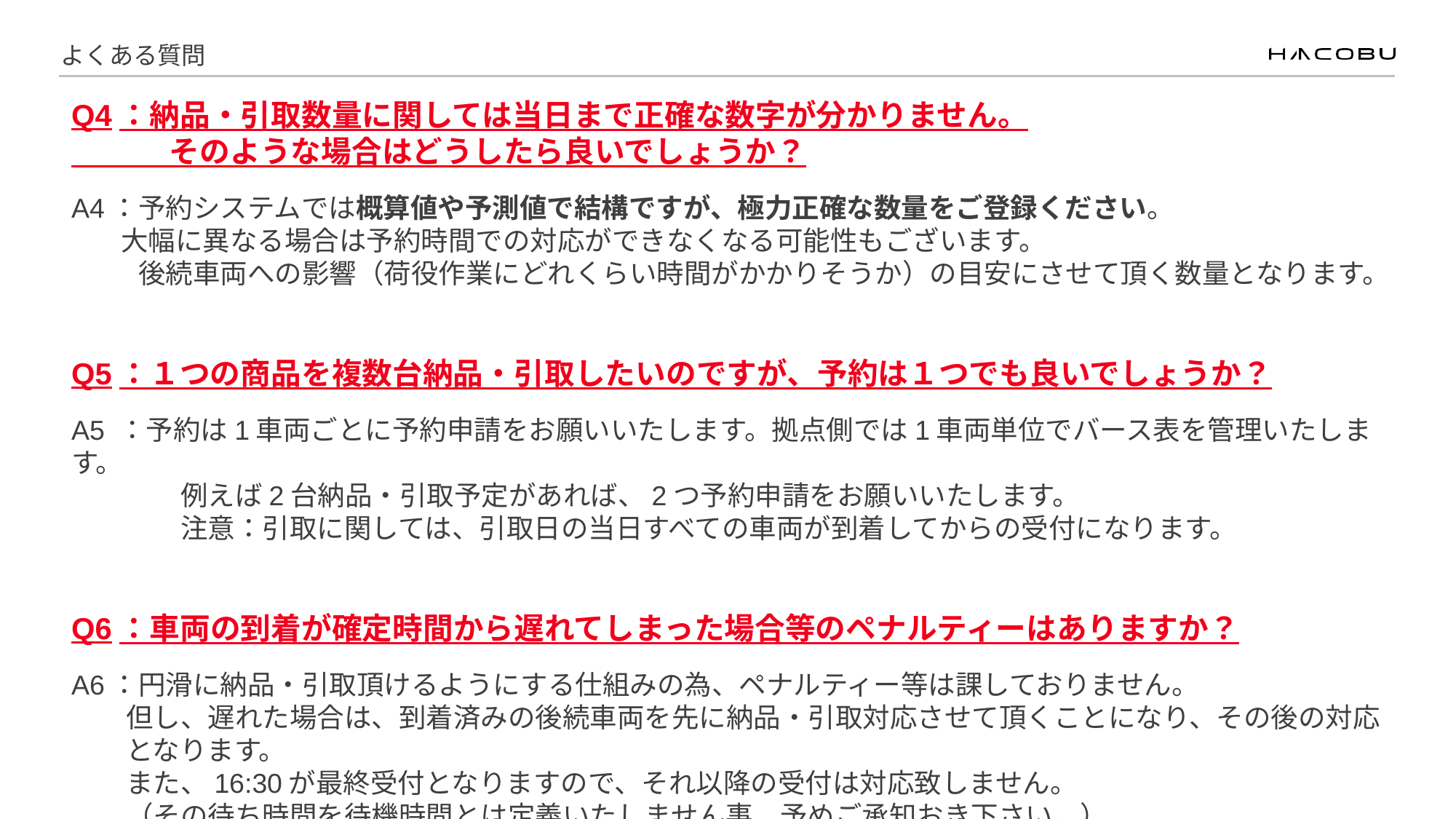

# よくある質問
Q4：納品・引取数量に関しては当日まで正確な数字が分かりません。
　　　 そのような場合はどうしたら良いでしょうか？

A4：予約システムでは概算値や予測値で結構ですが、極力正確な数量をご登録ください。
       大幅に異なる場合は予約時間での対応ができなくなる可能性もございます。
 後続車両への影響（荷役作業にどれくらい時間がかかりそうか）の目安にさせて頂く数量となります。

Q5：１つの商品を複数台納品・引取したいのですが、予約は１つでも良いでしょうか？

A5 ：予約は1車両ごとに予約申請をお願いいたします。拠点側では1車両単位でバース表を管理いたします。
　　　　例えば2台納品・引取予定があれば、2つ予約申請をお願いいたします。
　　　　注意：引取に関しては、引取日の当日すべての車両が到着してからの受付になります。

Q6：車両の到着が確定時間から遅れてしまった場合等のペナルティーはありますか？

A6：円滑に納品・引取頂けるようにする仕組みの為、ペナルティー等は課しておりません。
但し、遅れた場合は、到着済みの後続車両を先に納品・引取対応させて頂くことになり、その後の対応となります。
また、16:30が最終受付となりますので、それ以降の受付は対応致しません。
（その待ち時間を待機時間とは定義いたしません事、予めご承知おき下さい。）